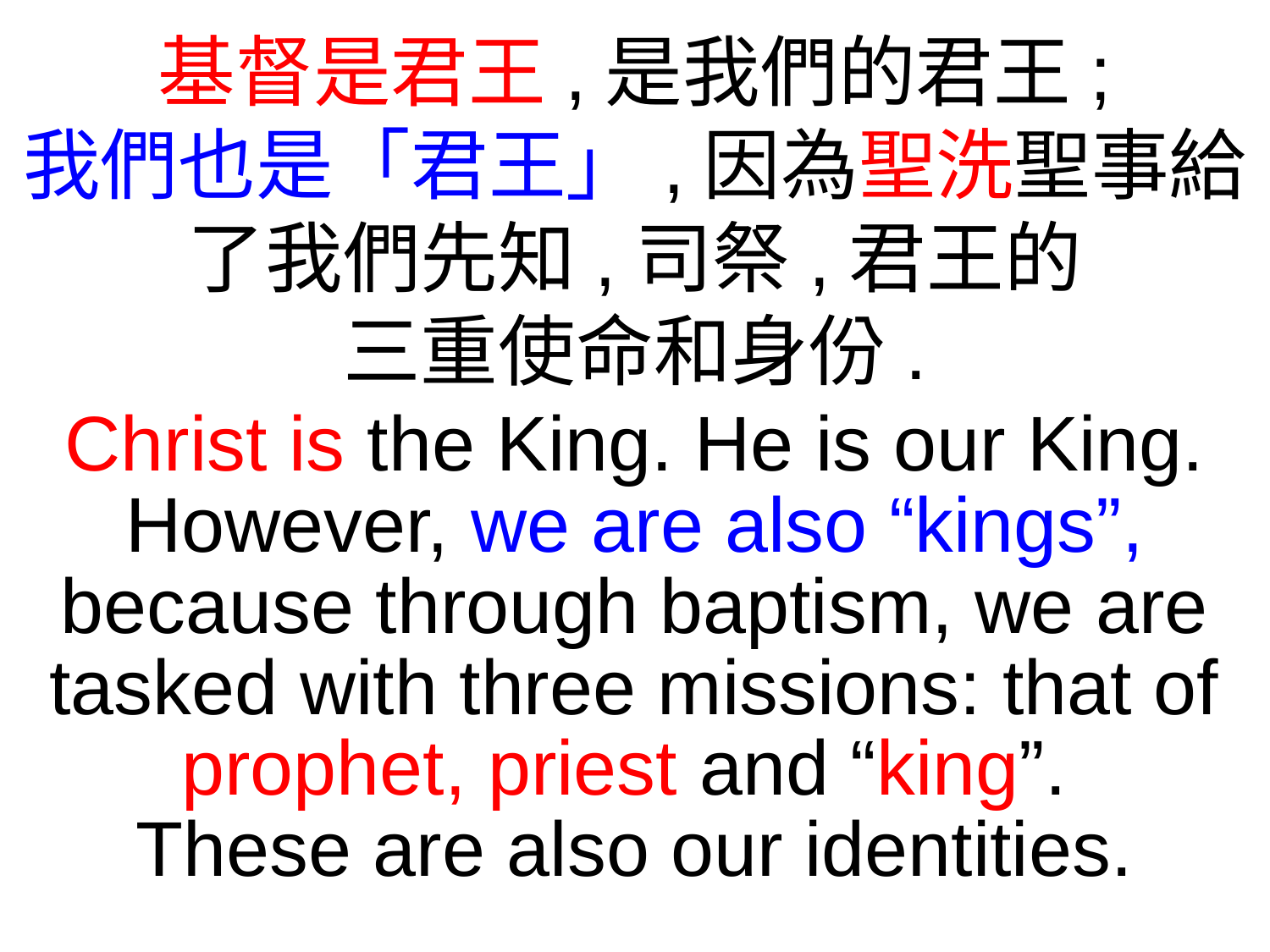

基督是君王,是我們的君王;
我們也是「君王」,因為聖洗聖事給了我們先知,司祭,君王的
三重使命和身份.
Christ is the King. He is our King. However, we are also “kings”, because through baptism, we are tasked with three missions: that of prophet, priest and “king”.
These are also our identities.